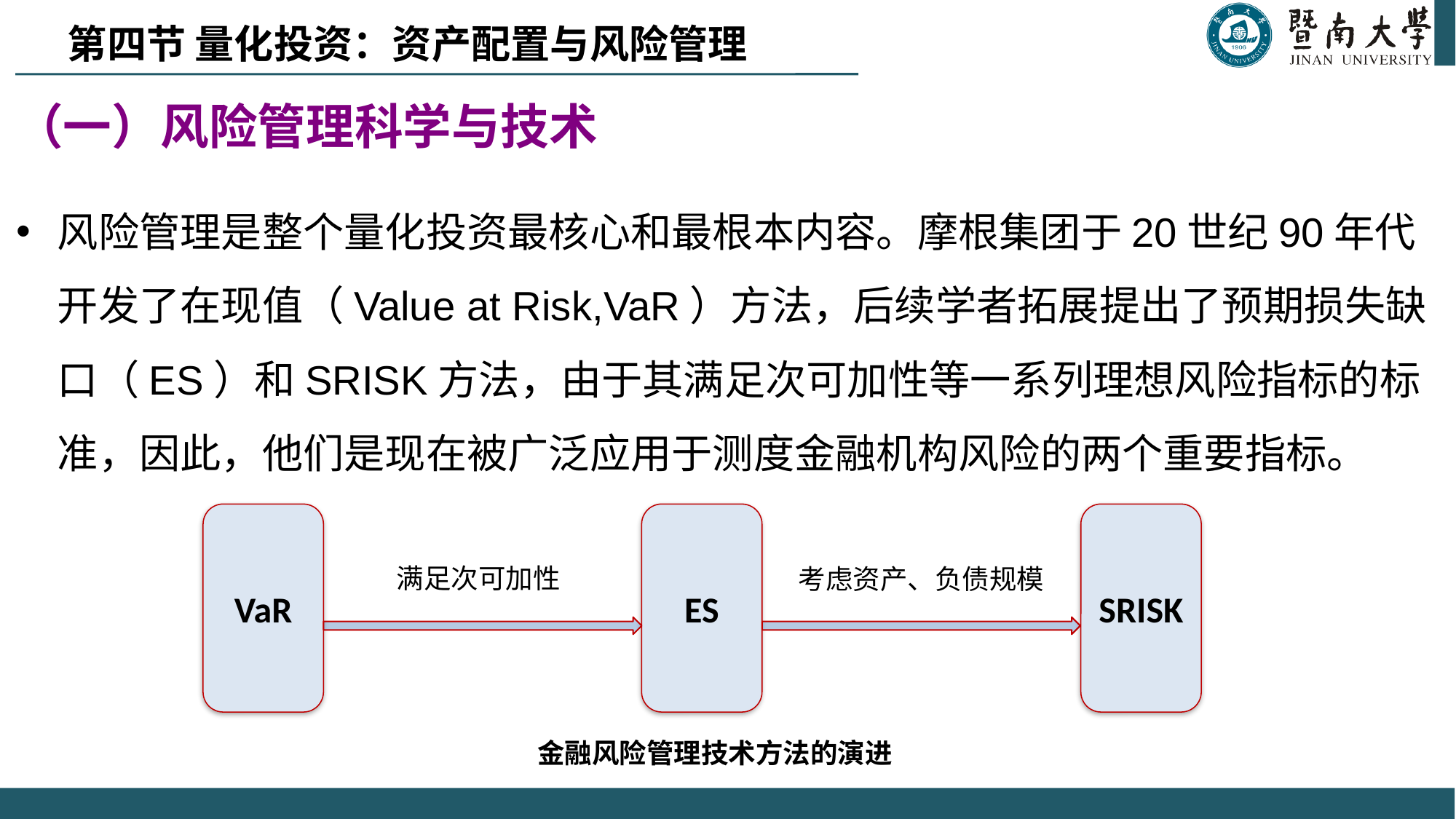

第四节 量化投资：资产配置与风险管理
（一）风险管理科学与技术

风险管理是整个量化投资最核心和最根本内容。摩根集团于20世纪90年代开发了在现值（Value at Risk,VaR）方法，后续学者拓展提出了预期损失缺口（ES）和SRISK方法，由于其满足次可加性等一系列理想风险指标的标准，因此，他们是现在被广泛应用于测度金融机构风险的两个重要指标。
VaR
ES
SRISK
满足次可加性
考虑资产、负债规模

金融风险管理技术方法的演进